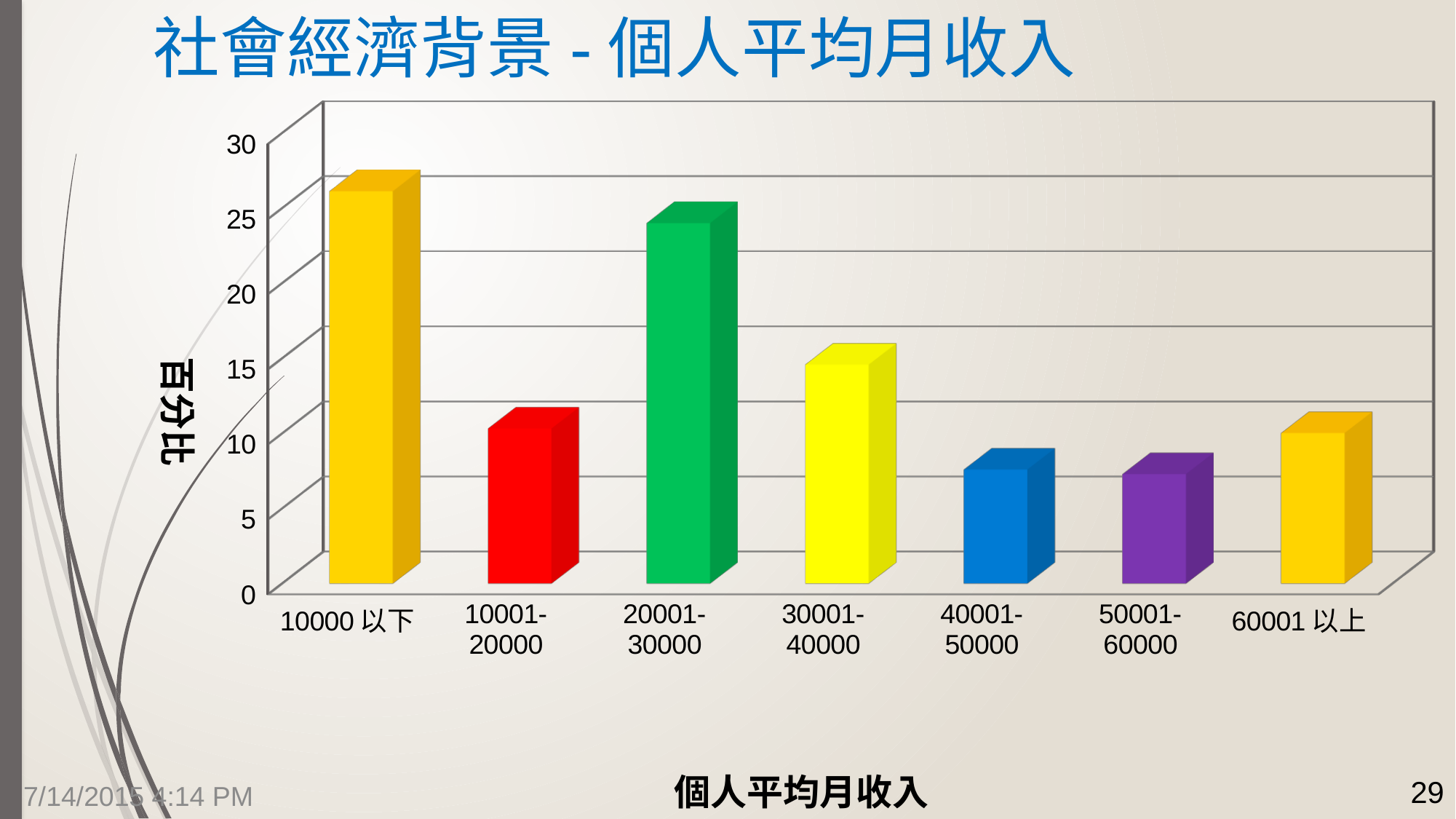

# 社會經濟背景-個人平均月收入

[unsupported chart]

7/14/2015 4:14 PM
29